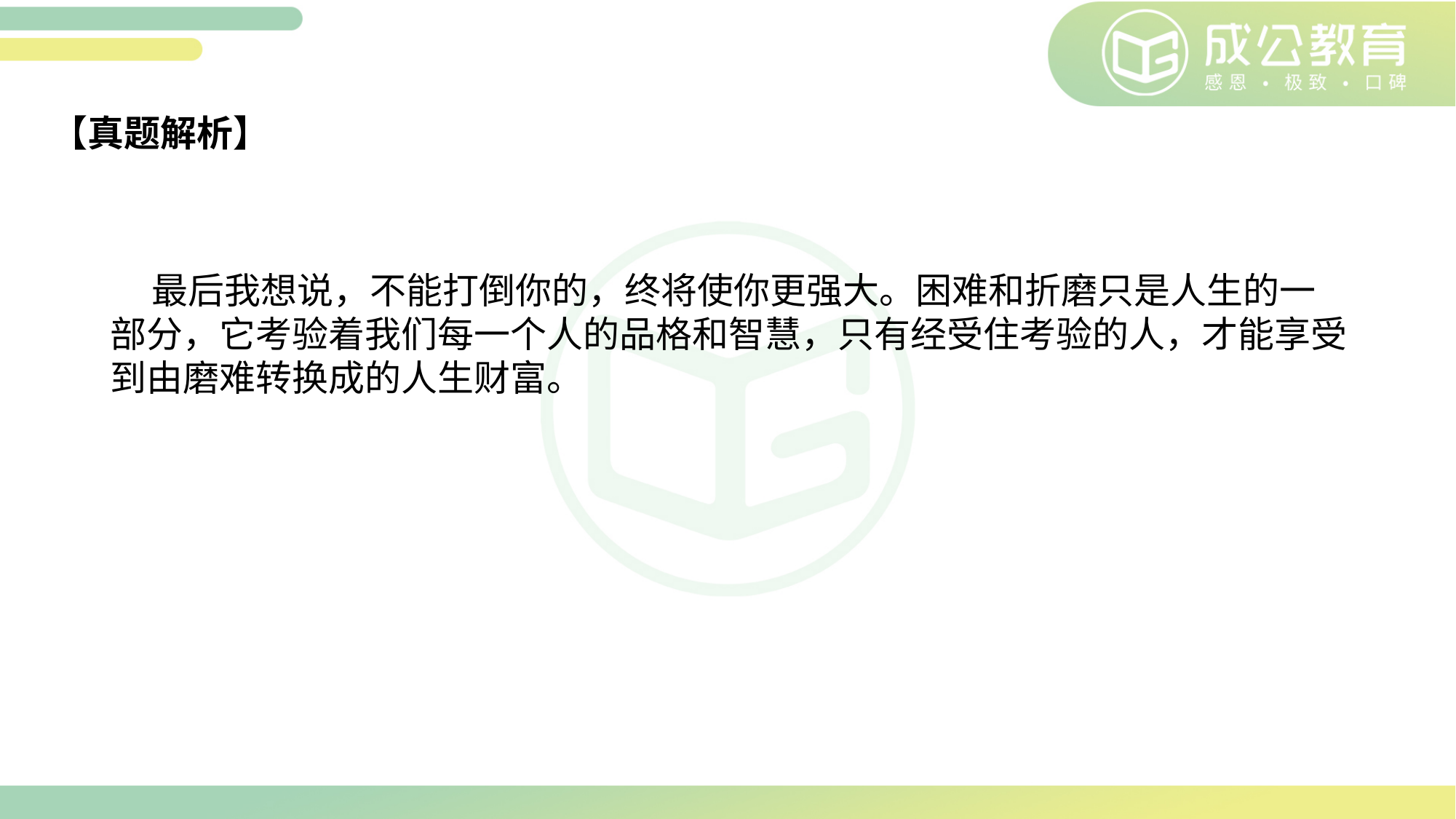

# 【真题解析】

    最后我想说，不能打倒你的，终将使你更强大。困难和折磨只是人生的一部分，它考验着我们每一个人的品格和智慧，只有经受住考验的人，才能享受到由磨难转换成的人生财富。